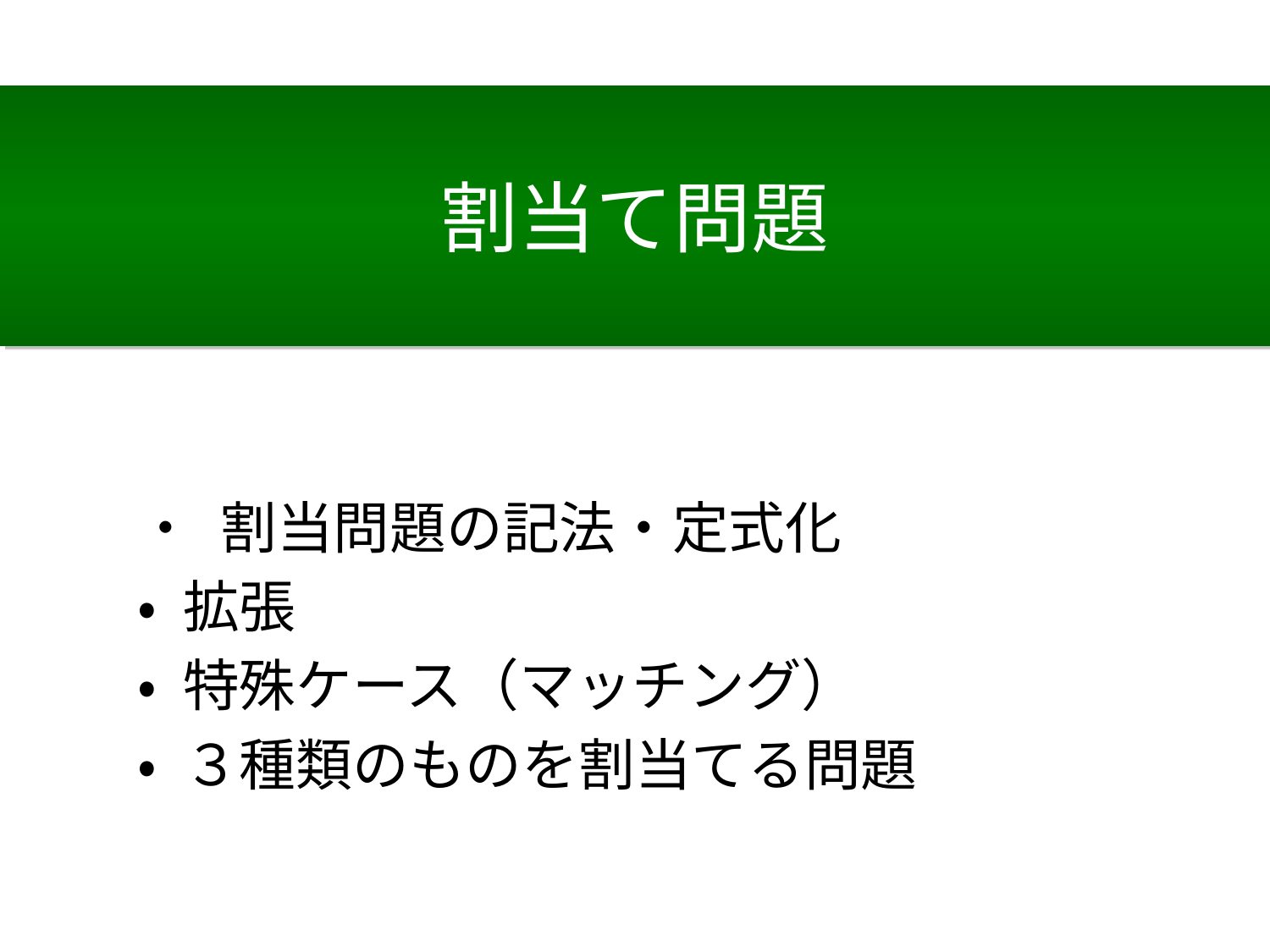

# 割当て問題
• 割当問題の記法・定式化
• 拡張
• 特殊ケース（マッチング）
• ３種類のものを割当てる問題